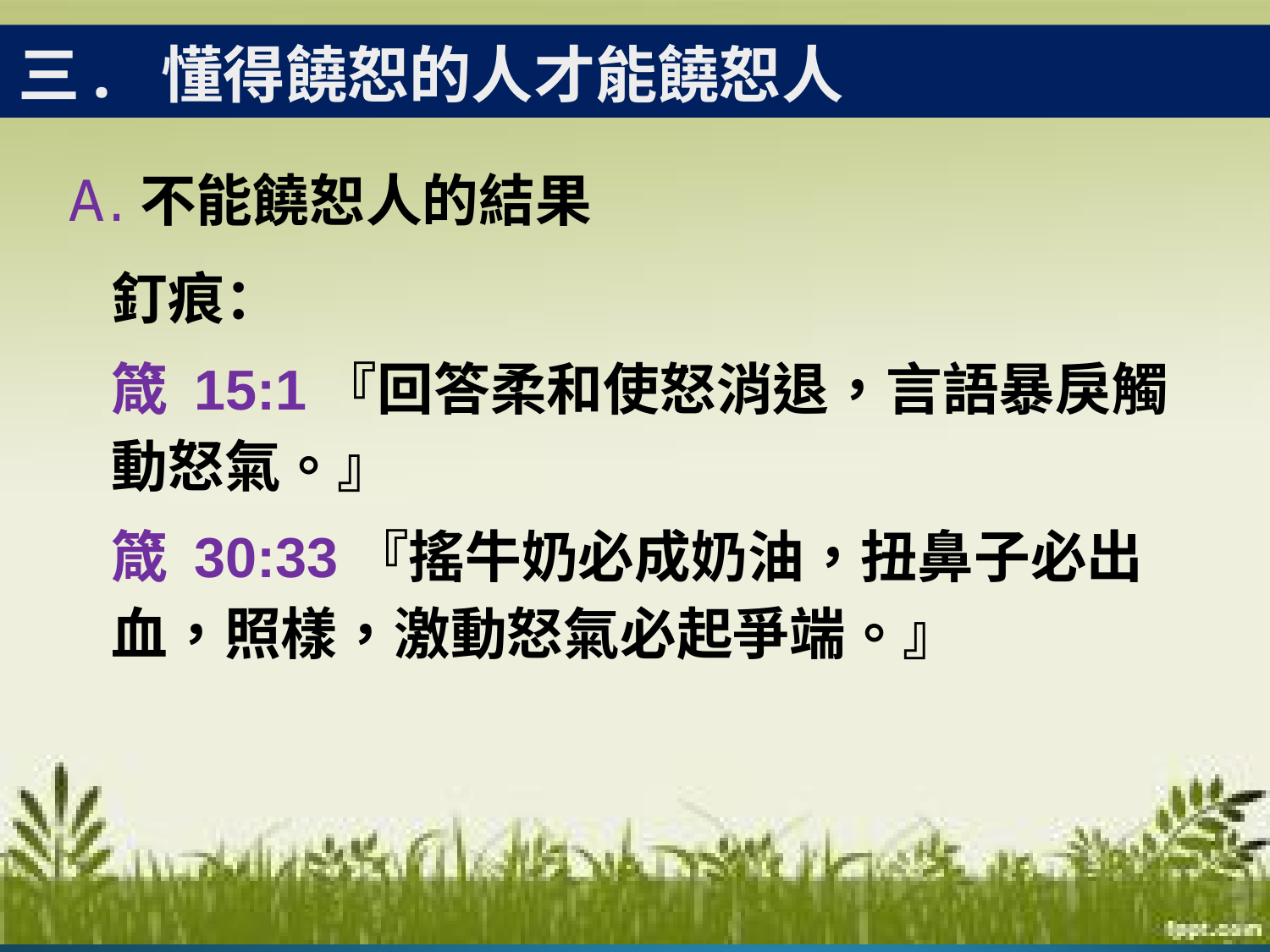

三. 懂得饒恕的人才能饒恕人
A.不能饒恕人的結果
釘痕：
箴 15:1『回答柔和使怒消退，言語暴戾觸動怒氣。』
箴 30:33『搖牛奶必成奶油，扭鼻子必出血，照樣，激動怒氣必起爭端。』